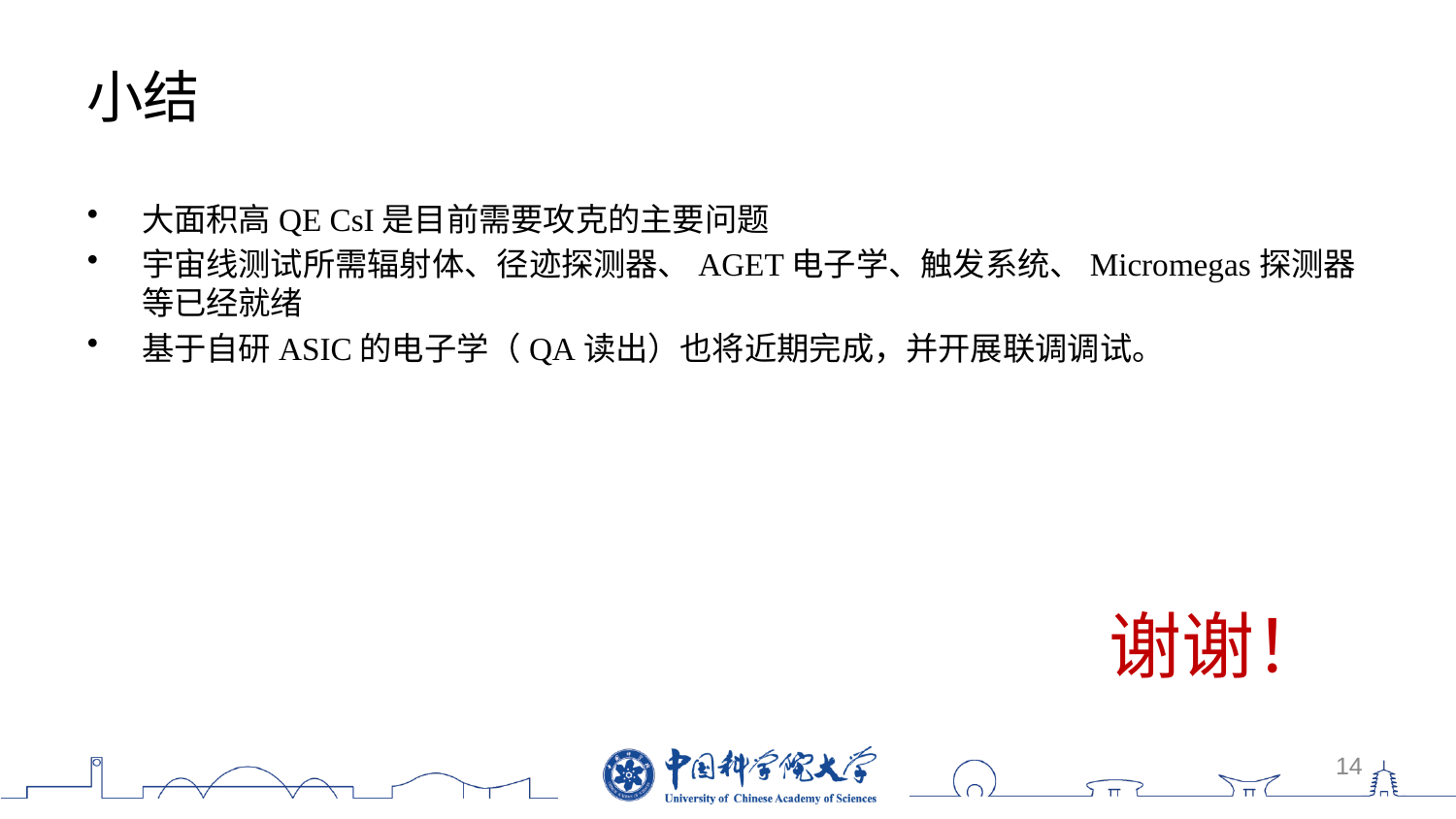

# 小结
大面积高QE CsI是目前需要攻克的主要问题
宇宙线测试所需辐射体、径迹探测器、AGET电子学、触发系统、Micromegas探测器等已经就绪
基于自研ASIC的电子学（QA读出）也将近期完成，并开展联调调试。
谢谢！
14